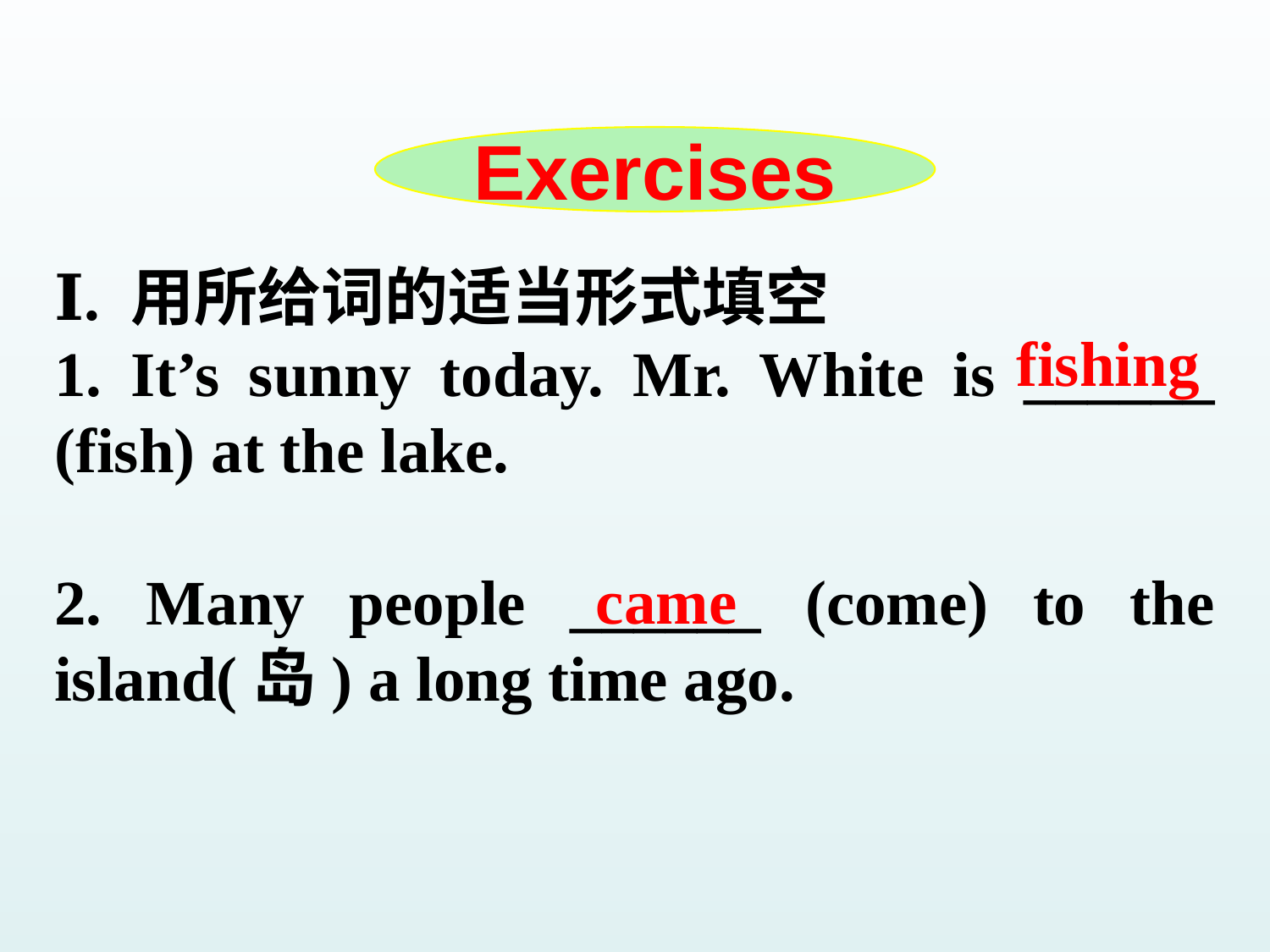

Exercises
Ⅰ. 用所给词的适当形式填空
1. It’s sunny today. Mr. White is ______ (fish) at the lake.

2. Many people ______ (come) to the island(岛) a long time ago.

fishing
came